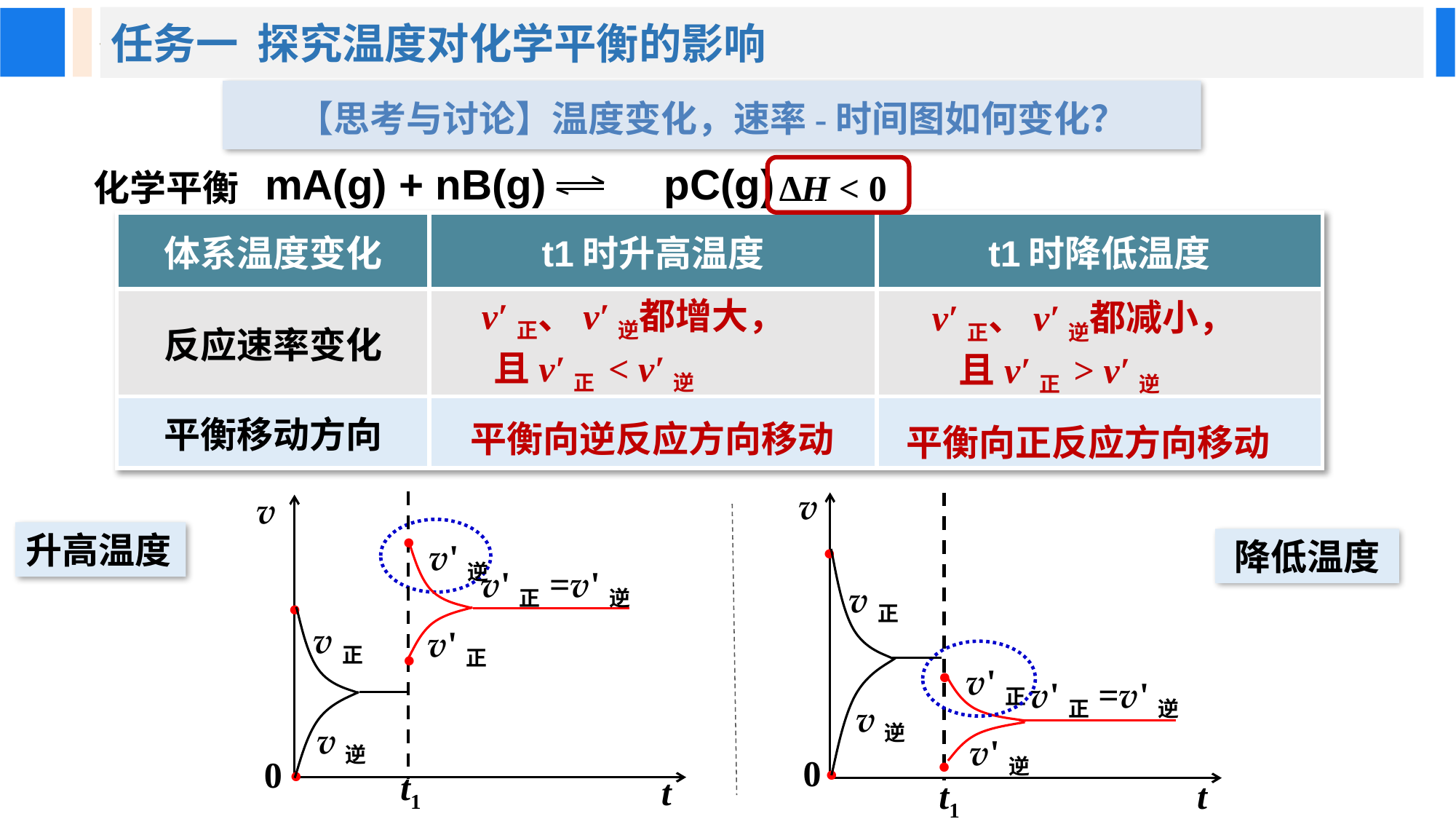

任务一  探究温度对化学平衡的影响
【思考与讨论】温度变化，速率-时间图如何变化？
mA(g) + nB(g)          pC(g)
∆H < 0

化学平衡
| 体系温度变化 | t1时升高温度 | t1时降低温度 |
| --- | --- | --- |
| 反应速率变化 |  |  |
| 平衡移动方向 |  |  |
v′正、v′逆都增大，
v′正、v′逆都减小，
且v′正 < v′逆
且v′正 > v′逆
平衡向逆反应方向移动
平衡向正反应方向移动
v
t
0
●

v正

v逆
●
t1
v
t
0
●

v正

v逆
●
t1

升高温度
●
v'逆
降低温度

v'正=v'逆

v'正
●

v'正
●
v'正=v'逆

v'逆
●